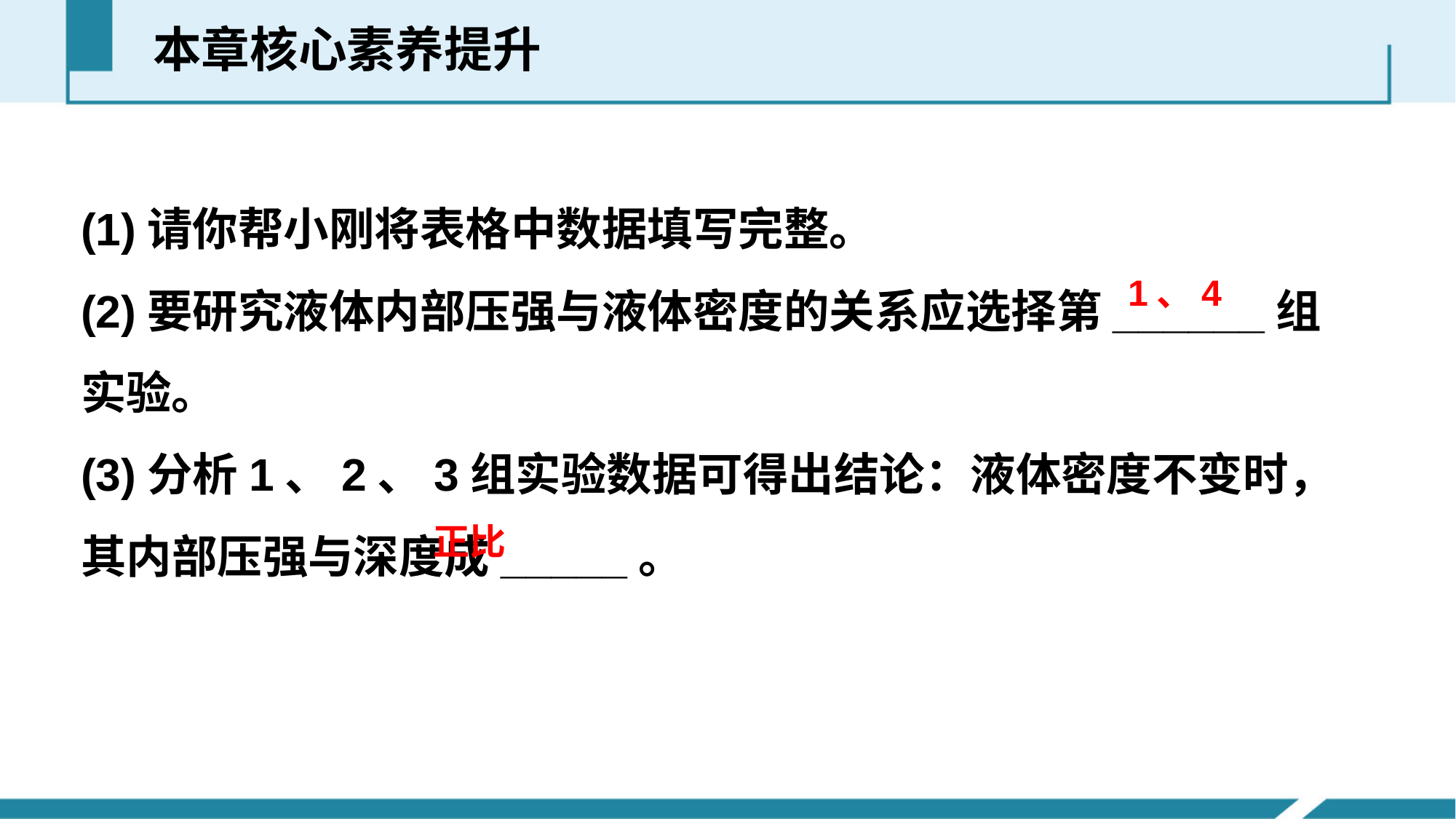

本章核心素养提升
(1)请你帮小刚将表格中数据填写完整。
(2)要研究液体内部压强与液体密度的关系应选择第______组实验。
(3)分析1、2、3组实验数据可得出结论：液体密度不变时，其内部压强与深度成_____。
1、4
正比